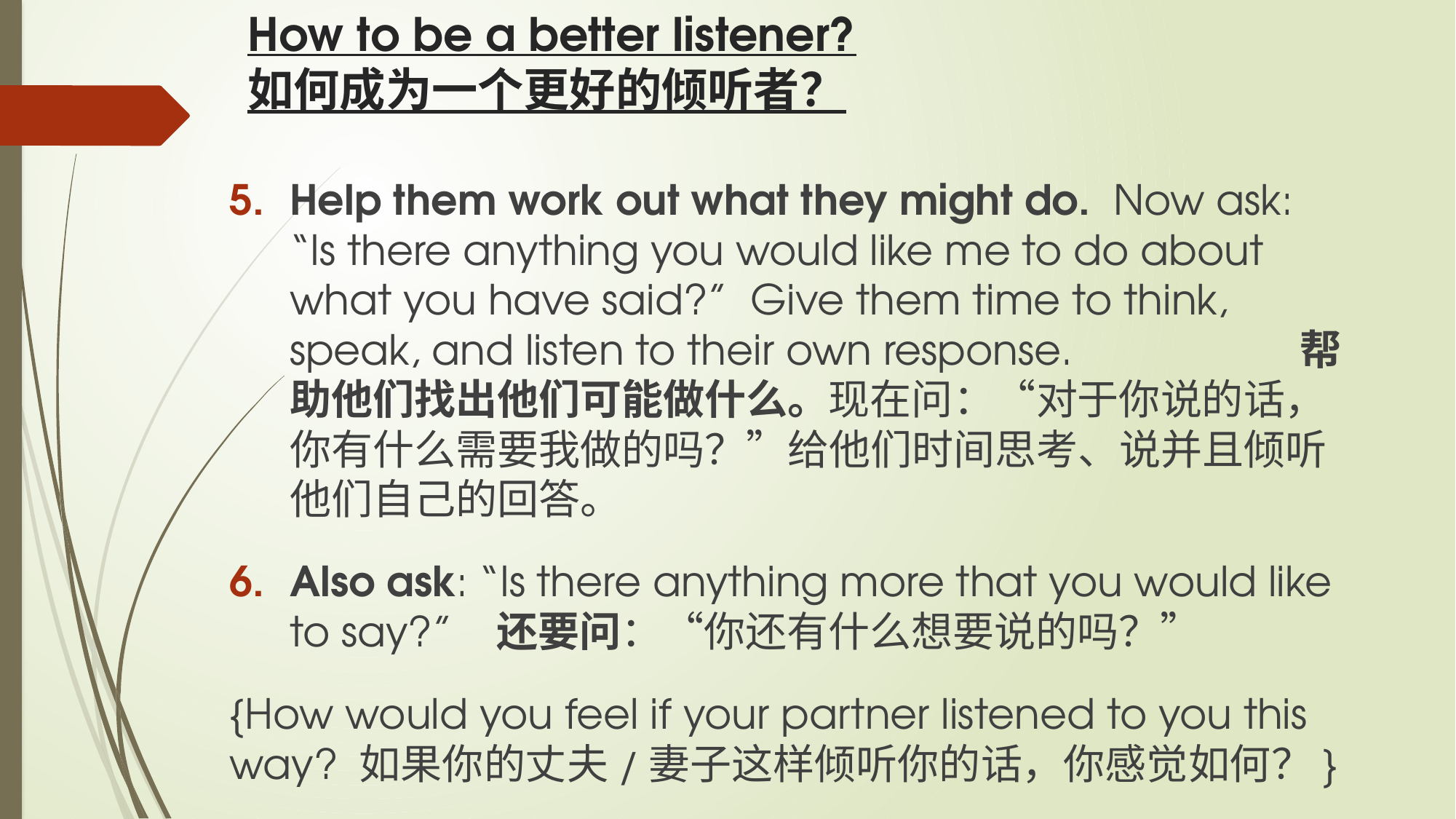

# How to be a better listener? 如何成为一个更好的倾听者？
Help them work out what they might do.  Now ask: “Is there anything you would like me to do about what you have said?”  Give them time to think, speak, and listen to their own response.                   帮助他们找出他们可能做什么。现在问：“对于你说的话，你有什么需要我做的吗？”给他们时间思考、说并且倾听他们自己的回答。
Also ask: “Is there anything more that you would like to say?”   还要问：“你还有什么想要说的吗？”
{How would you feel if your partner listened to you this way? 如果你的丈夫/妻子这样倾听你的话，你感觉如何？}